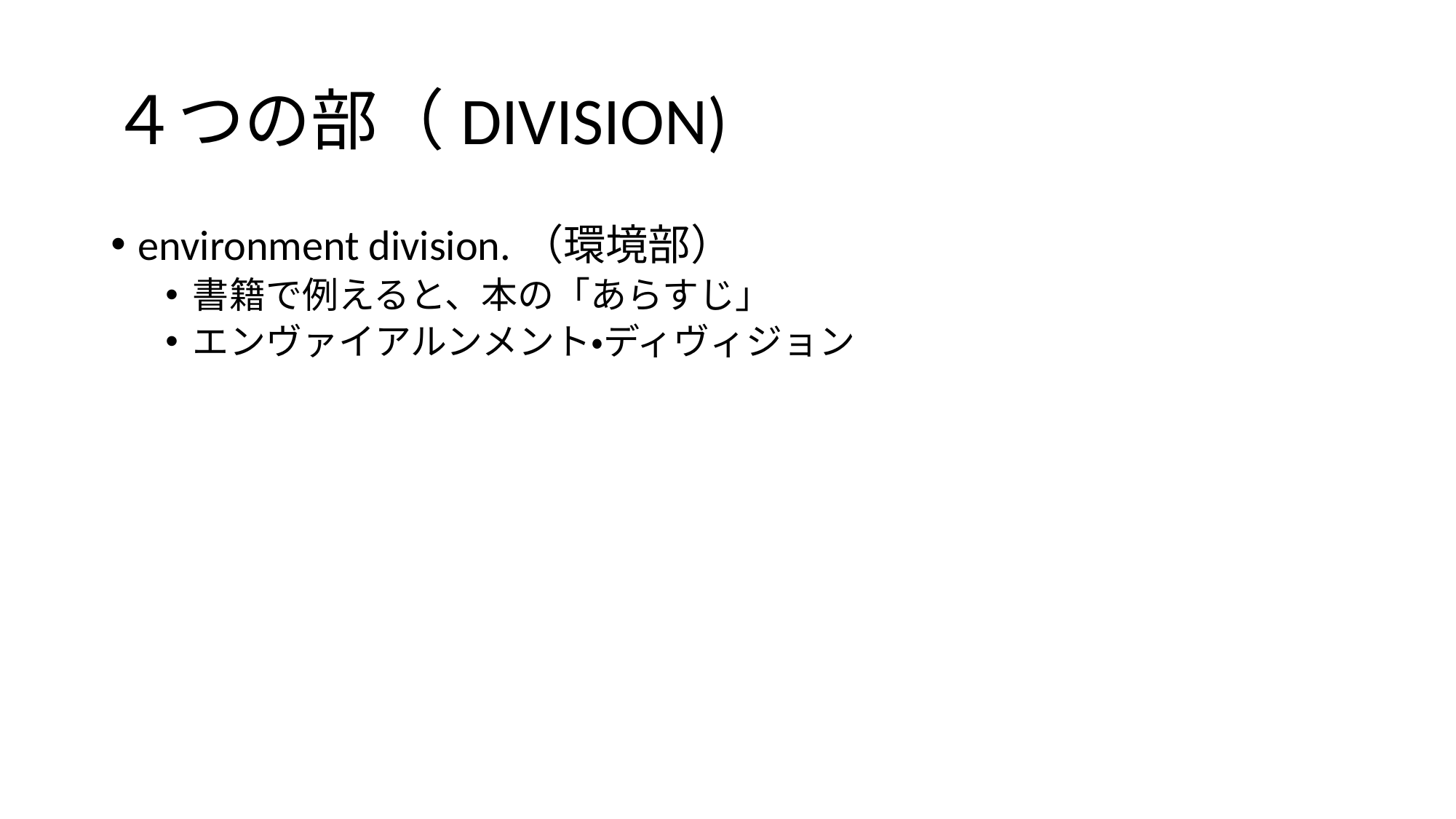

# ４つの部（DIVISION)
environment division.（環境部）
書籍で例えると、本の「あらすじ」
エンヴァイアルンメント・ディヴィジョン